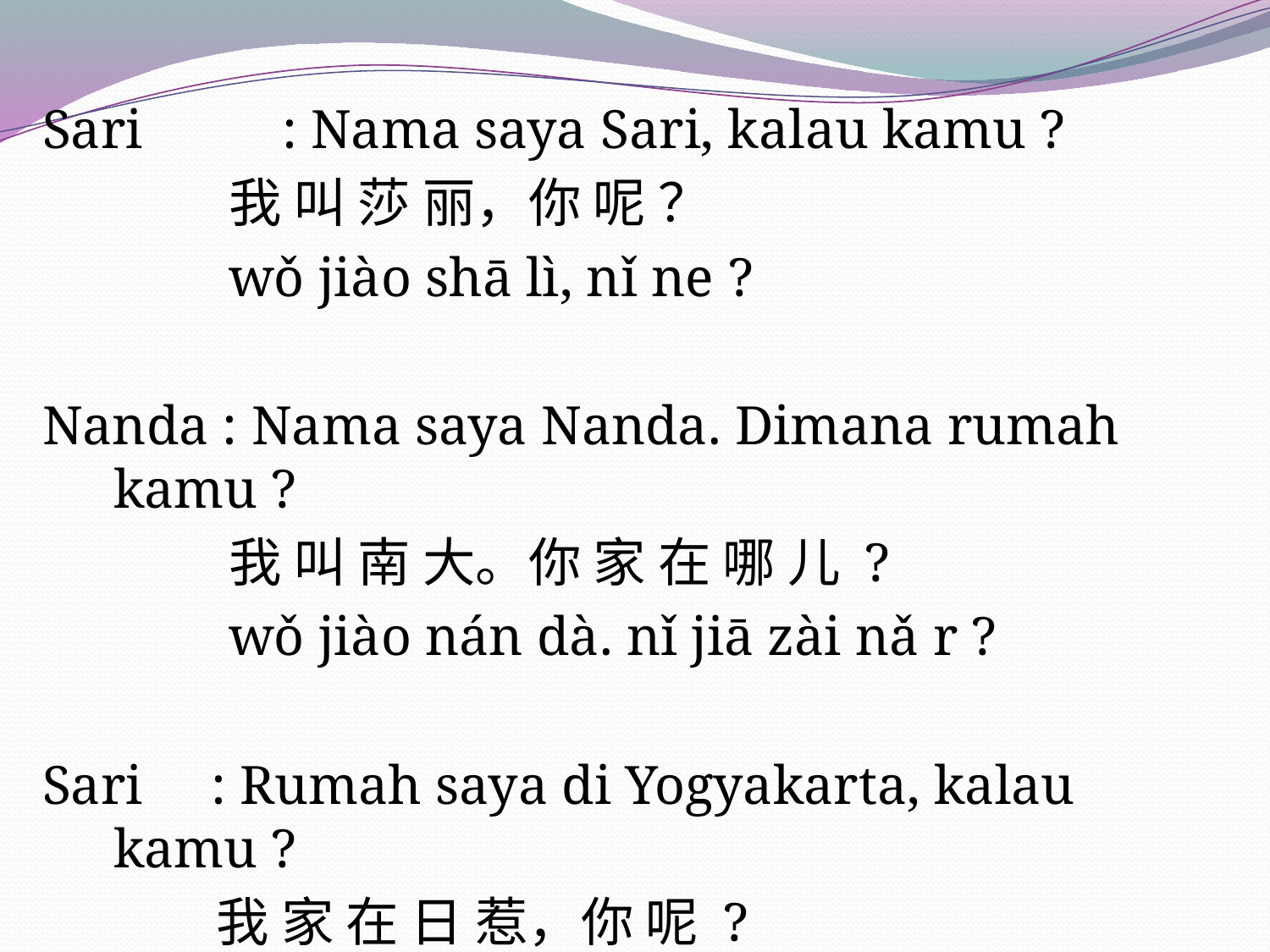

Sari  	   : Nama saya Sari, kalau kamu ?
我 叫 莎 丽，你 呢 ？
wǒ jiào shā lì, nǐ ne ?

Nanda : Nama saya Nanda. Dimana rumah kamu ?
我 叫 南 大。你 家 在 哪 儿 ?
wǒ jiào nán dà. nǐ jiā zài nǎ r ?

Sari     : Rumah saya di Yogyakarta, kalau kamu ?
我 家 在 日 惹，你 呢 ?
wǒ jiā zài rì rě, nǐ ne ?